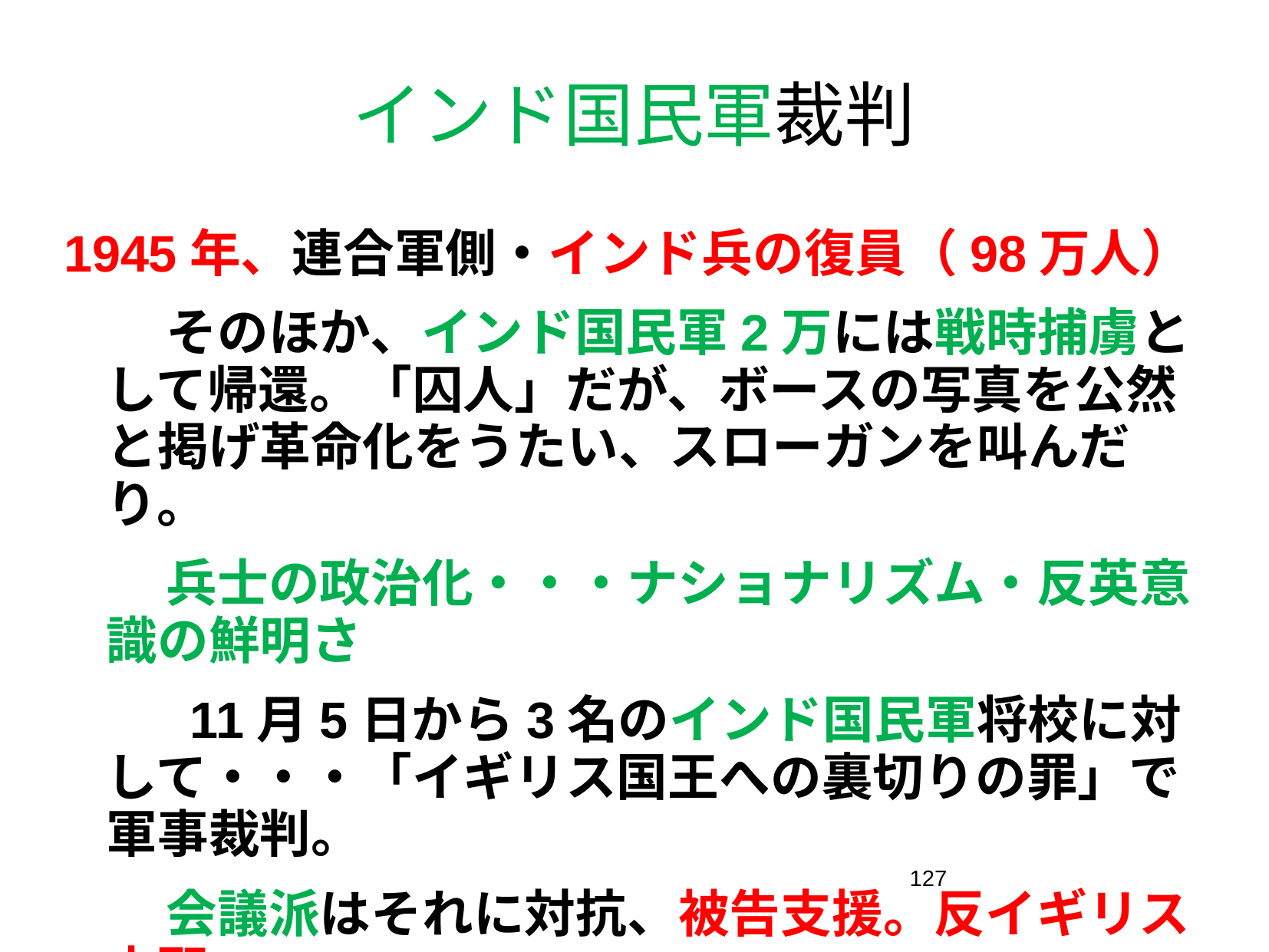

# インド国民軍裁判
1945年、連合軍側・インド兵の復員（98万人）
　　そのほか、インド国民軍2万には戦時捕虜として帰還。「囚人」だが、ボースの写真を公然と掲げ革命化をうたい、スローガンを叫んだり。
　　兵士の政治化・・・ナショナリズム・反英意識の鮮明さ
　　 11月5日から3名のインド国民軍将校に対して・・・「イギリス国王への裏切りの罪」で軍事裁判。
　　会議派はそれに対抗、被告支援。反イギリス支配。

127